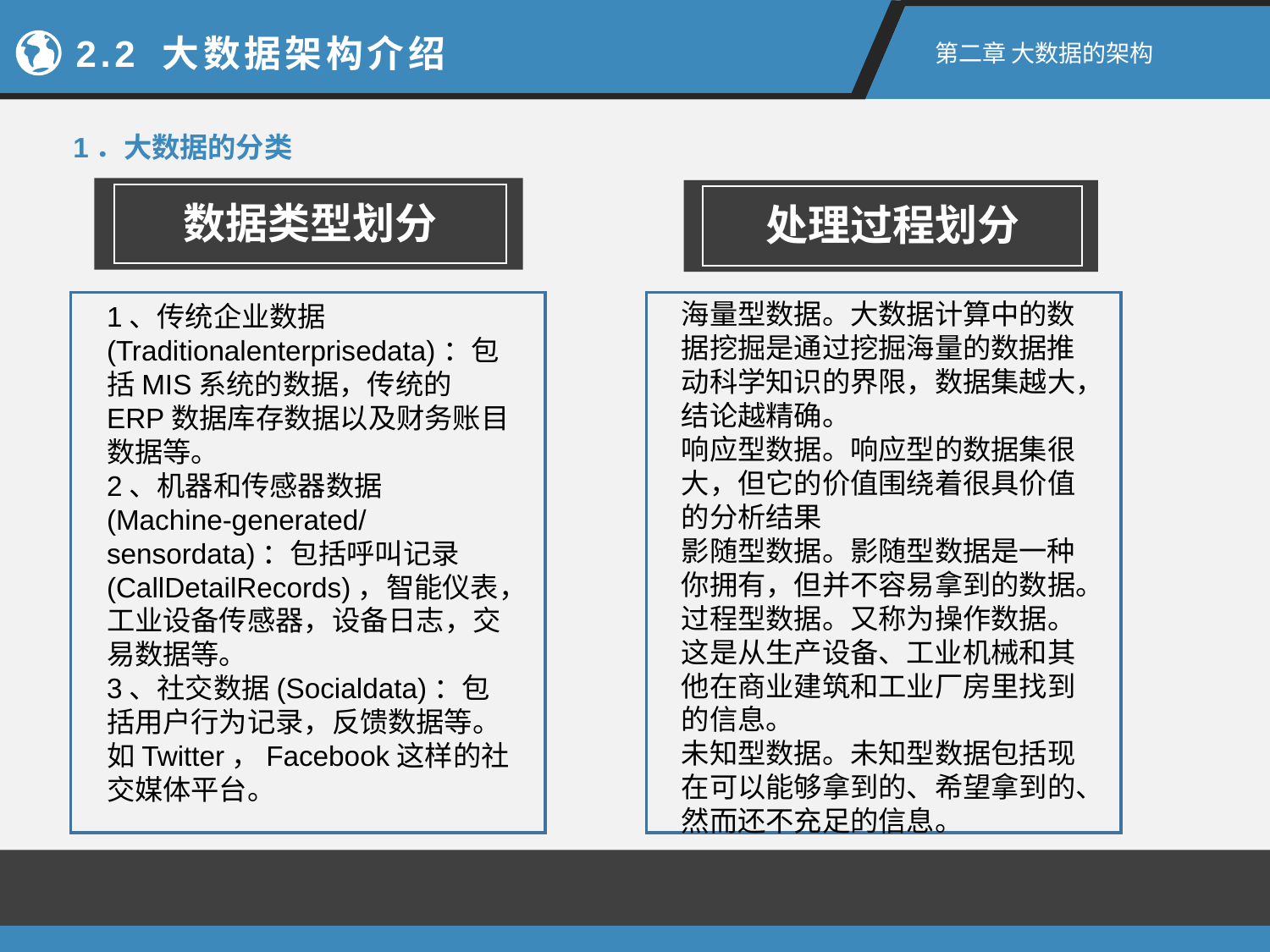

2.2 大数据架构介绍

第二章 大数据的架构
1．大数据的分类

数据类型划分

处理过程划分
海量型数据。大数据计算中的数据挖掘是通过挖掘海量的数据推动科学知识的界限，数据集越大，结论越精确。
响应型数据。响应型的数据集很大，但它的价值围绕着很具价值的分析结果
影随型数据。影随型数据是一种你拥有，但并不容易拿到的数据。
过程型数据。又称为操作数据。这是从生产设备、工业机械和其他在商业建筑和工业厂房里找到的信息。
未知型数据。未知型数据包括现在可以能够拿到的、希望拿到的、然而还不充足的信息。

1、传统企业数据(Traditionalenterprisedata)：包括MIS系统的数据，传统的ERP数据库存数据以及财务账目数据等。
2、机器和传感器数据(Machine-generated/sensordata)：包括呼叫记录(CallDetailRecords)，智能仪表，工业设备传感器，设备日志，交易数据等。
3、社交数据(Socialdata)：包括用户行为记录，反馈数据等。如Twitter，Facebook这样的社交媒体平台。